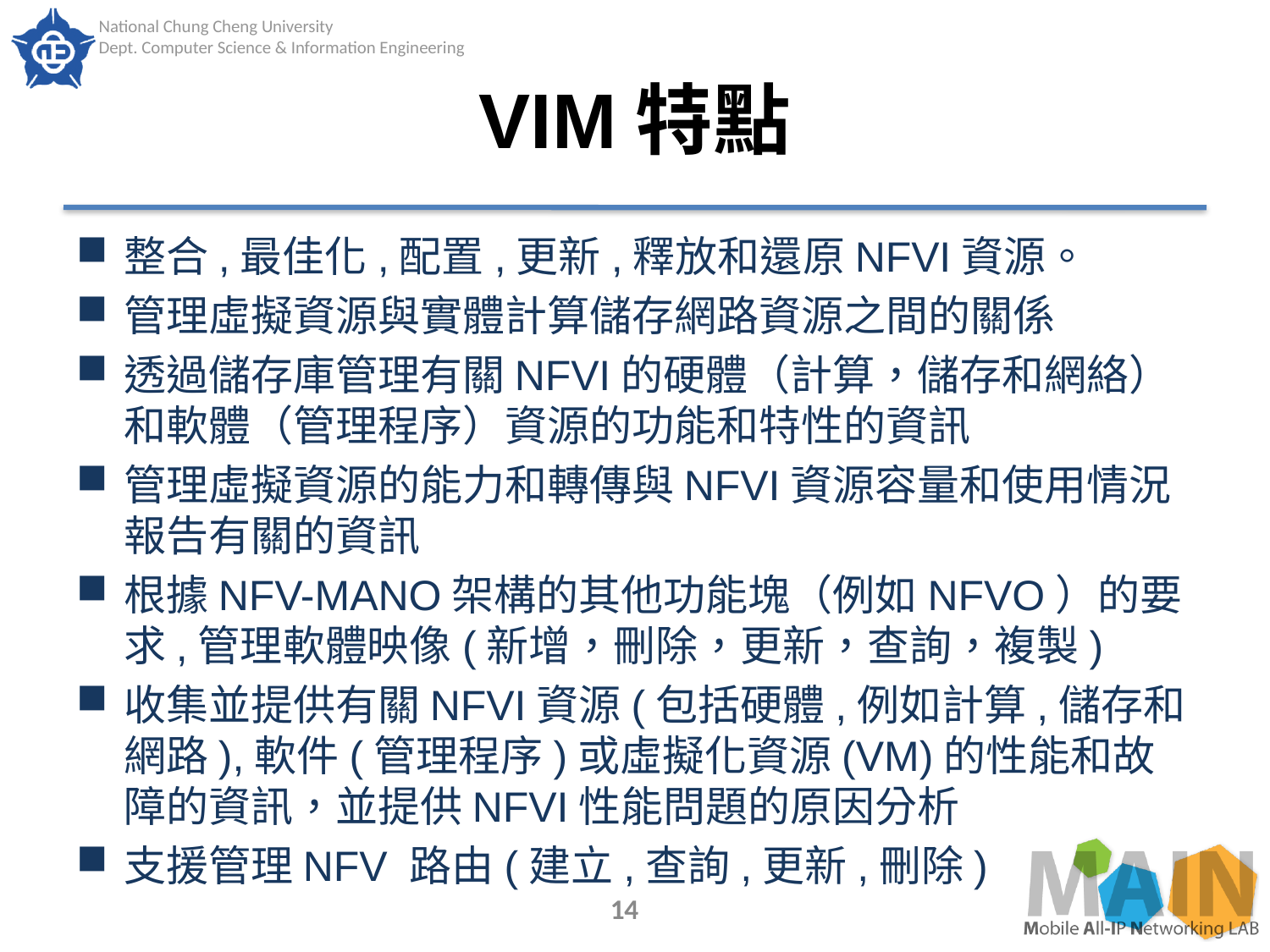

# VIM特點
整合,最佳化,配置,更新,釋放和還原NFVI資源。
管理虛擬資源與實體計算儲存網路資源之間的關係
透過儲存庫管理有關NFVI的硬體（計算，儲存和網絡）和軟體（管理程序）資源的功能和特性的資訊
管理虛擬資源的能力和轉傳與NFVI資源容量和使用情況報告有關的資訊
根據NFV-MANO架構的其他功能塊（例如NFVO）的要求,管理軟體映像(新增，刪除，更新，查詢，複製)
收集並提供有關NFVI資源(包括硬體,例如計算,儲存和網路),軟件(管理程序)或虛擬化資源(VM)的性能和故障的資訊，並提供NFVI性能問題的原因分析
支援管理NFV 路由(建立,查詢,更新,刪除)
14